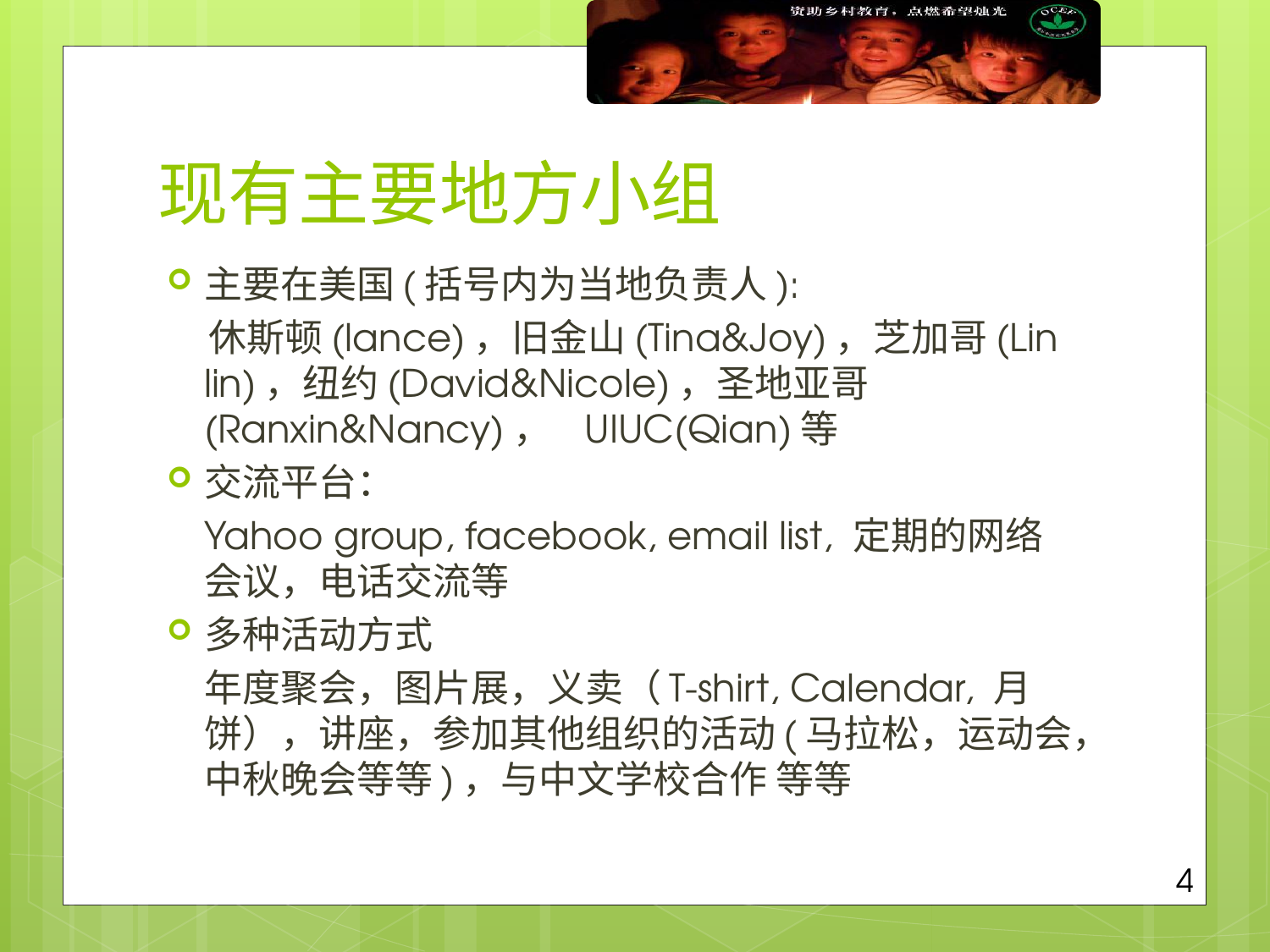

# 现有主要地方小组
主要在美国(括号内为当地负责人):
    休斯顿(lance)，旧金山(Tina&Joy)，芝加哥(Lin lin)，纽约(David&Nicole)，圣地亚哥(Ranxin&Nancy)，   UIUC(Qian)等
交流平台：
	Yahoo group, facebook, email list, 定期的网络会议，电话交流等
多种活动方式
	年度聚会，图片展，义卖（T-shirt, Calendar, 月饼），讲座，参加其他组织的活动(马拉松，运动会，中秋晚会等等)，与中文学校合作 等等

4